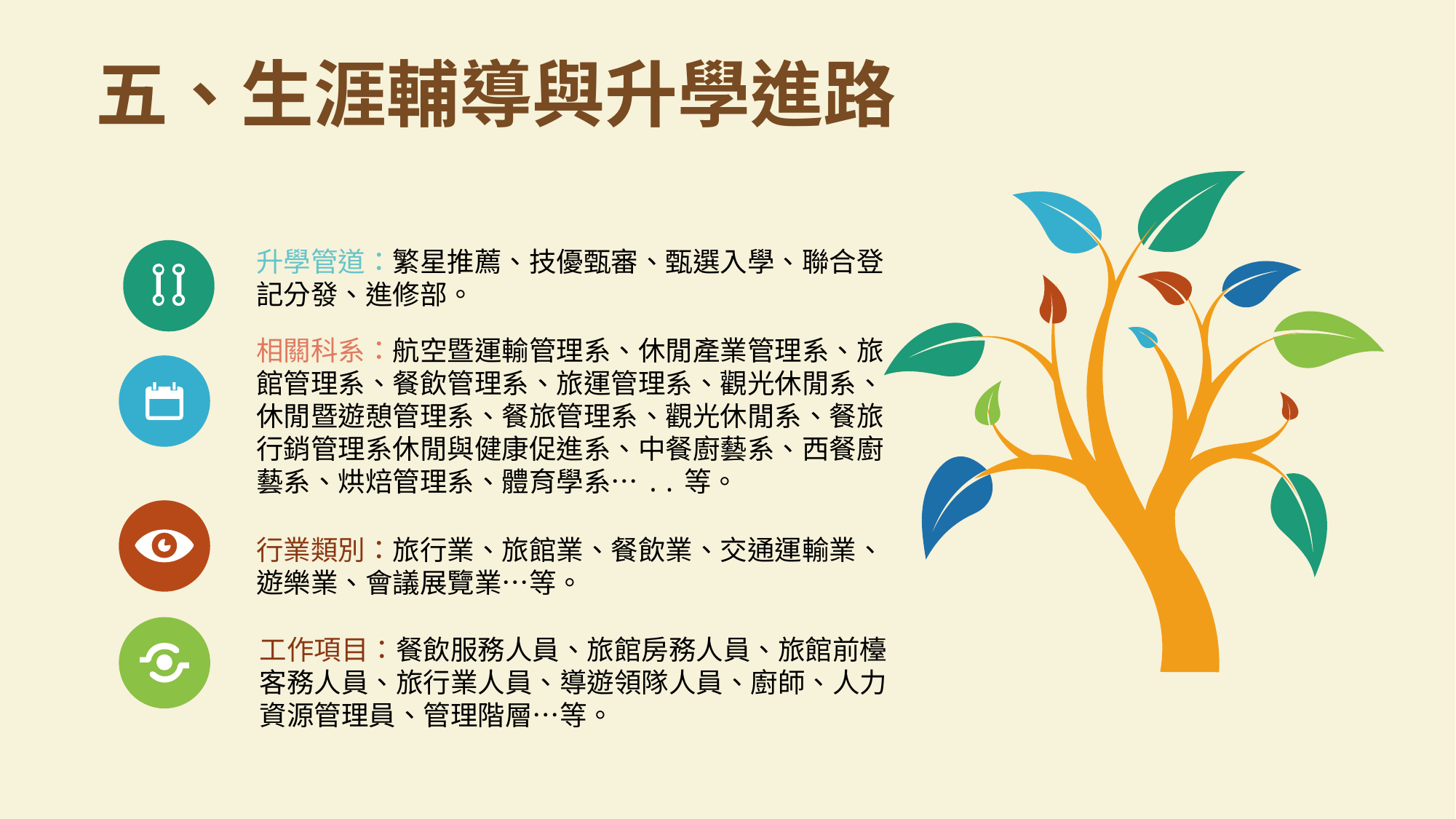

五、生涯輔導與升學進路

升學管道：繁星推薦、技優甄審、甄選入學、聯合登記分發、進修部。

相關科系：航空暨運輸管理系、休閒產業管理系、旅館管理系、餐飲管理系、旅運管理系、觀光休閒系、休閒暨遊憩管理系、餐旅管理系、觀光休閒系、餐旅行銷管理系休閒與健康促進系、中餐廚藝系、西餐廚藝系、烘焙管理系、體育學系…..等。

行業類別：旅行業、旅館業、餐飲業、交通運輸業、遊樂業、會議展覽業…等。

工作項目：餐飲服務人員、旅館房務人員、旅館前檯客務人員、旅行業人員、導遊領隊人員、廚師、人力資源管理員、管理階層…等。